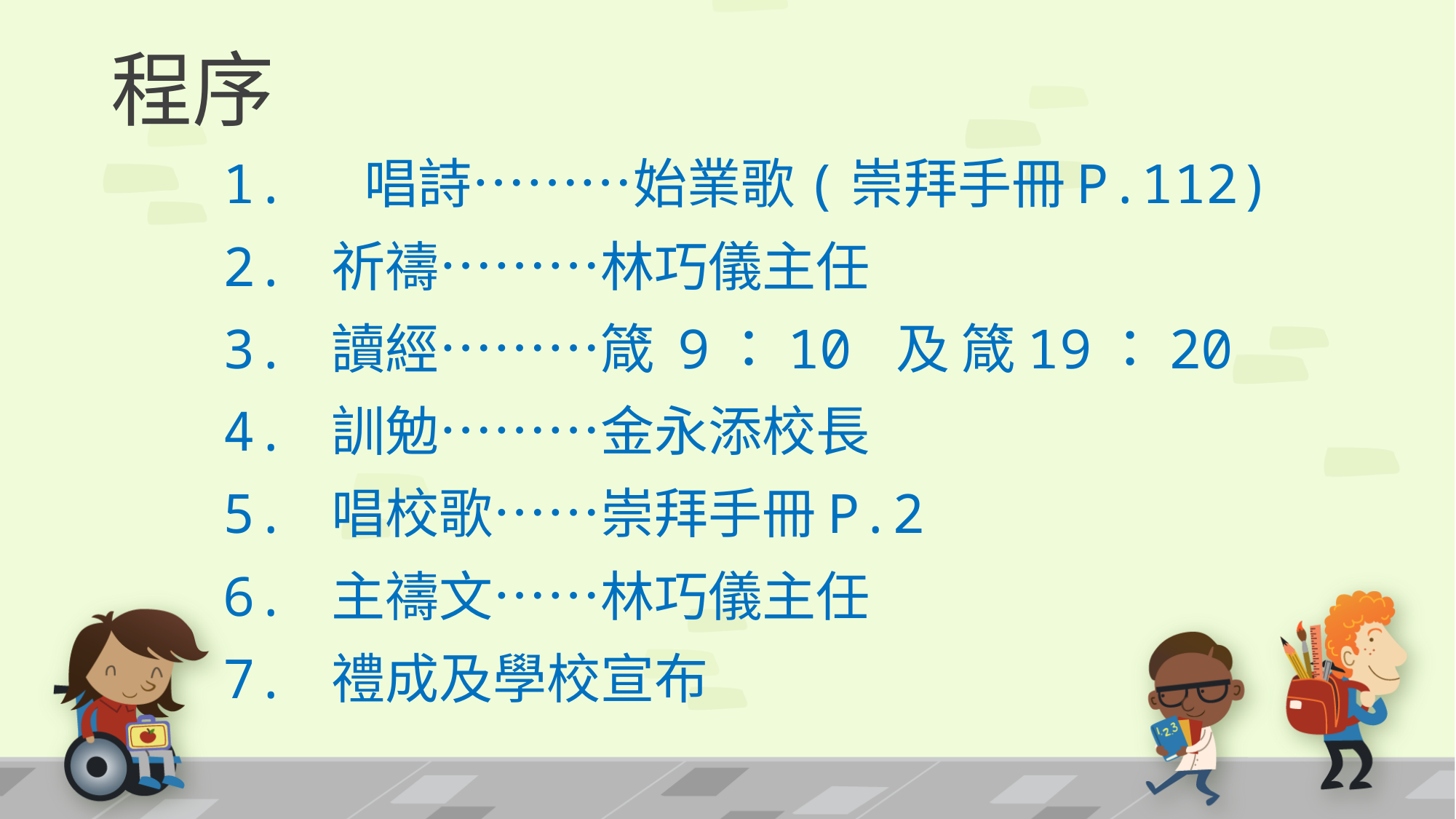

# 程序
1.  唱詩………始業歌(崇拜手冊P.112)
2. 祈禱………林巧儀主任
3. 讀經………箴 9：10 及 箴19：20
4. 訓勉………金永添校長
5. 唱校歌……崇拜手冊P.2
6. 主禱文……林巧儀主任
7. 禮成及學校宣布